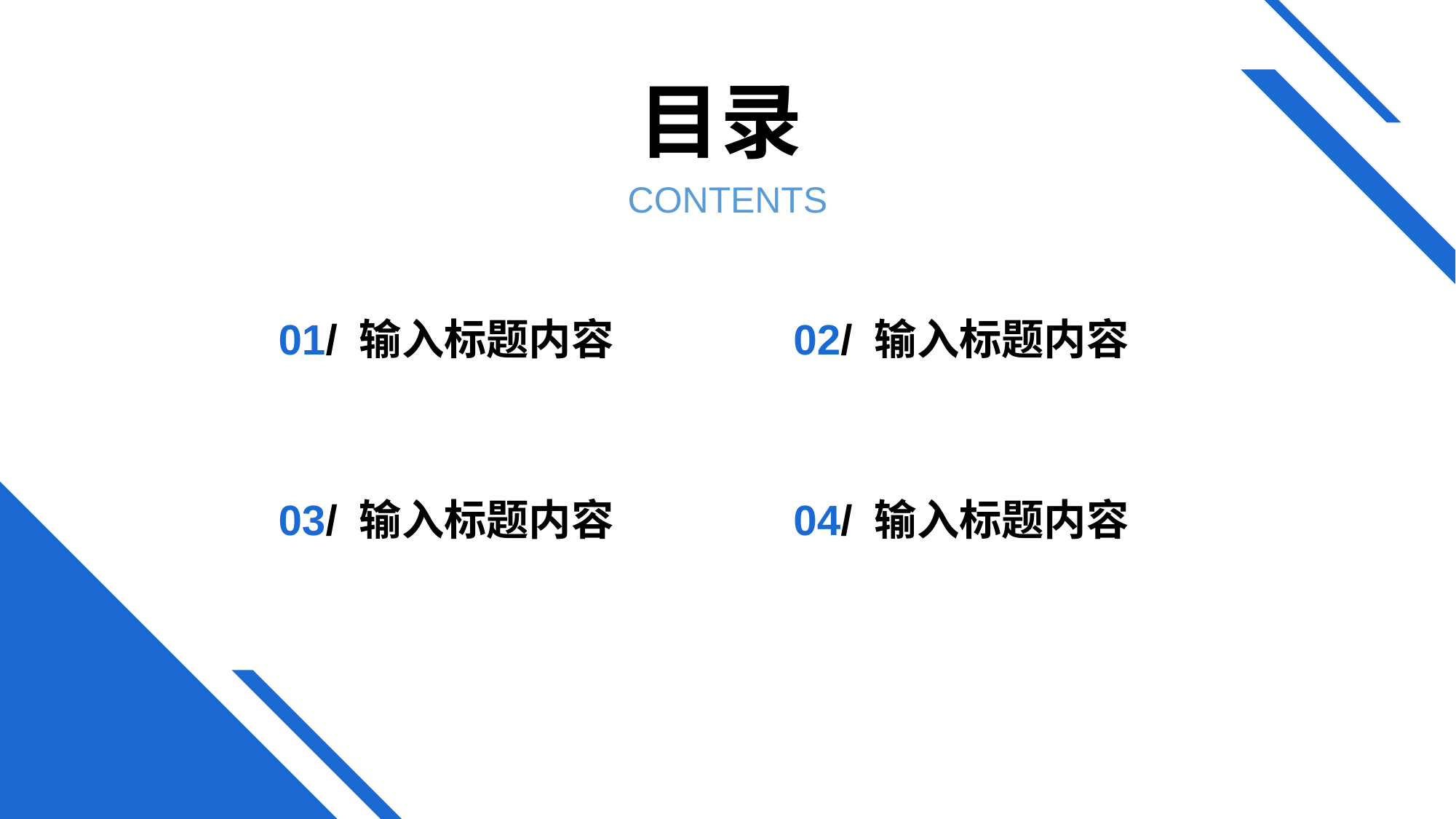

01/ 输入标题内容
02/ 输入标题内容
03/ 输入标题内容
04/ 输入标题内容